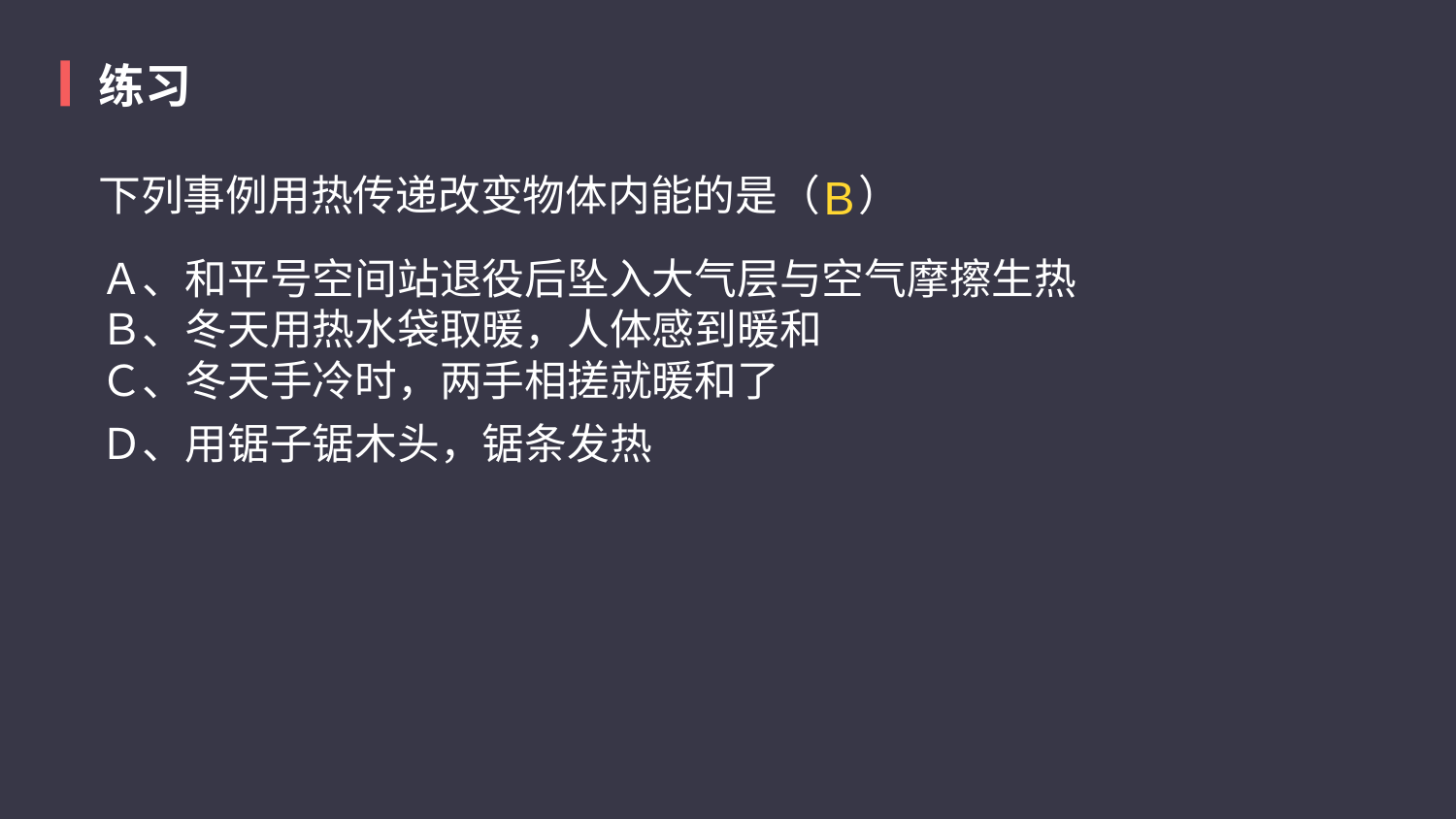

练习

B
下列事例用热传递改变物体内能的是（    ）
Ａ、和平号空间站退役后坠入大气层与空气摩擦生热
Ｂ、冬天用热水袋取暖，人体感到暖和
Ｃ、冬天手冷时，两手相搓就暖和了
Ｄ、用锯子锯木头，锯条发热